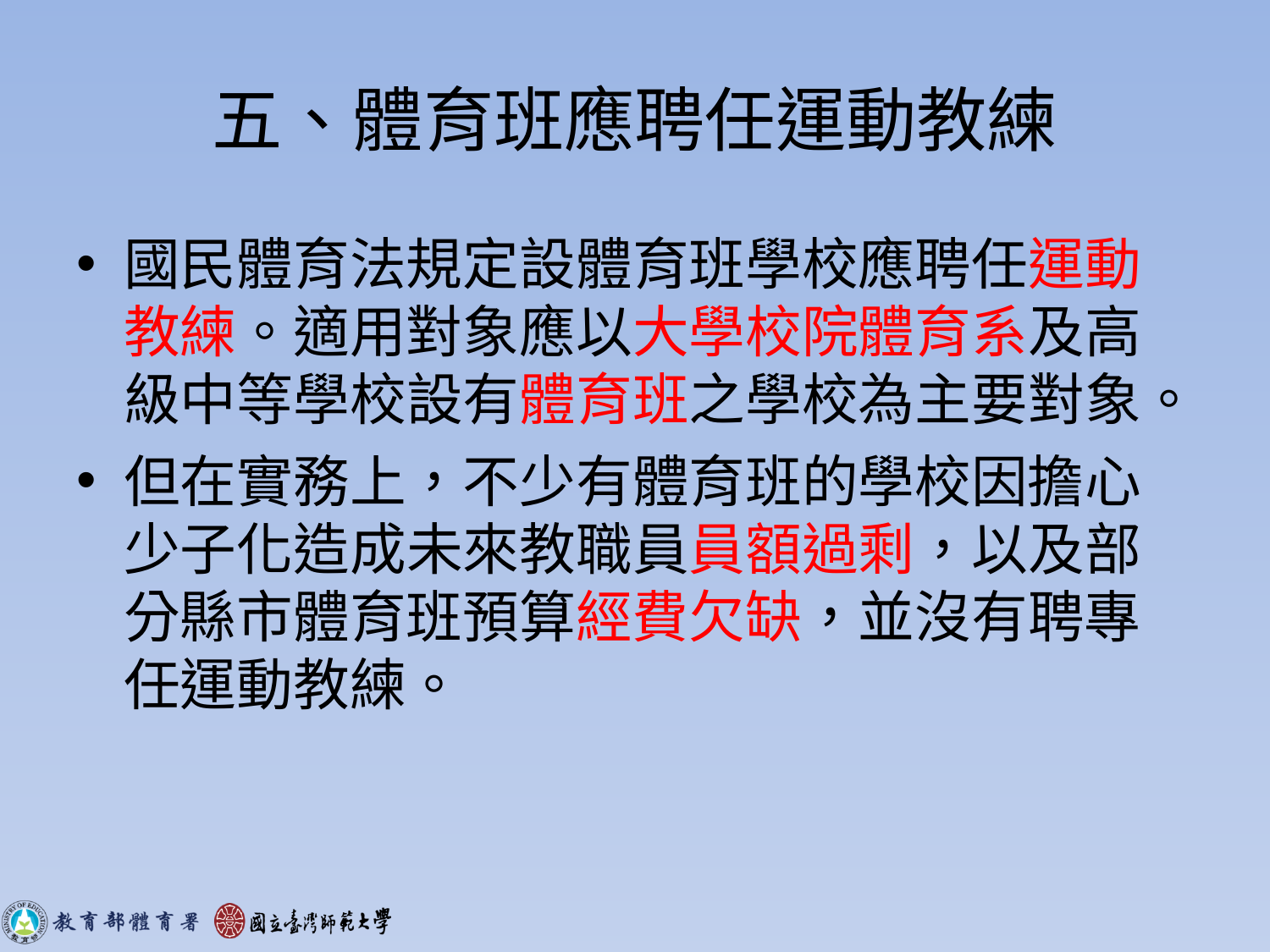

# 五、體育班應聘任運動教練
國民體育法規定設體育班學校應聘任運動教練。適用對象應以大學校院體育系及高級中等學校設有體育班之學校為主要對象。
但在實務上，不少有體育班的學校因擔心少子化造成未來教職員員額過剩，以及部分縣市體育班預算經費欠缺，並沒有聘專任運動教練。